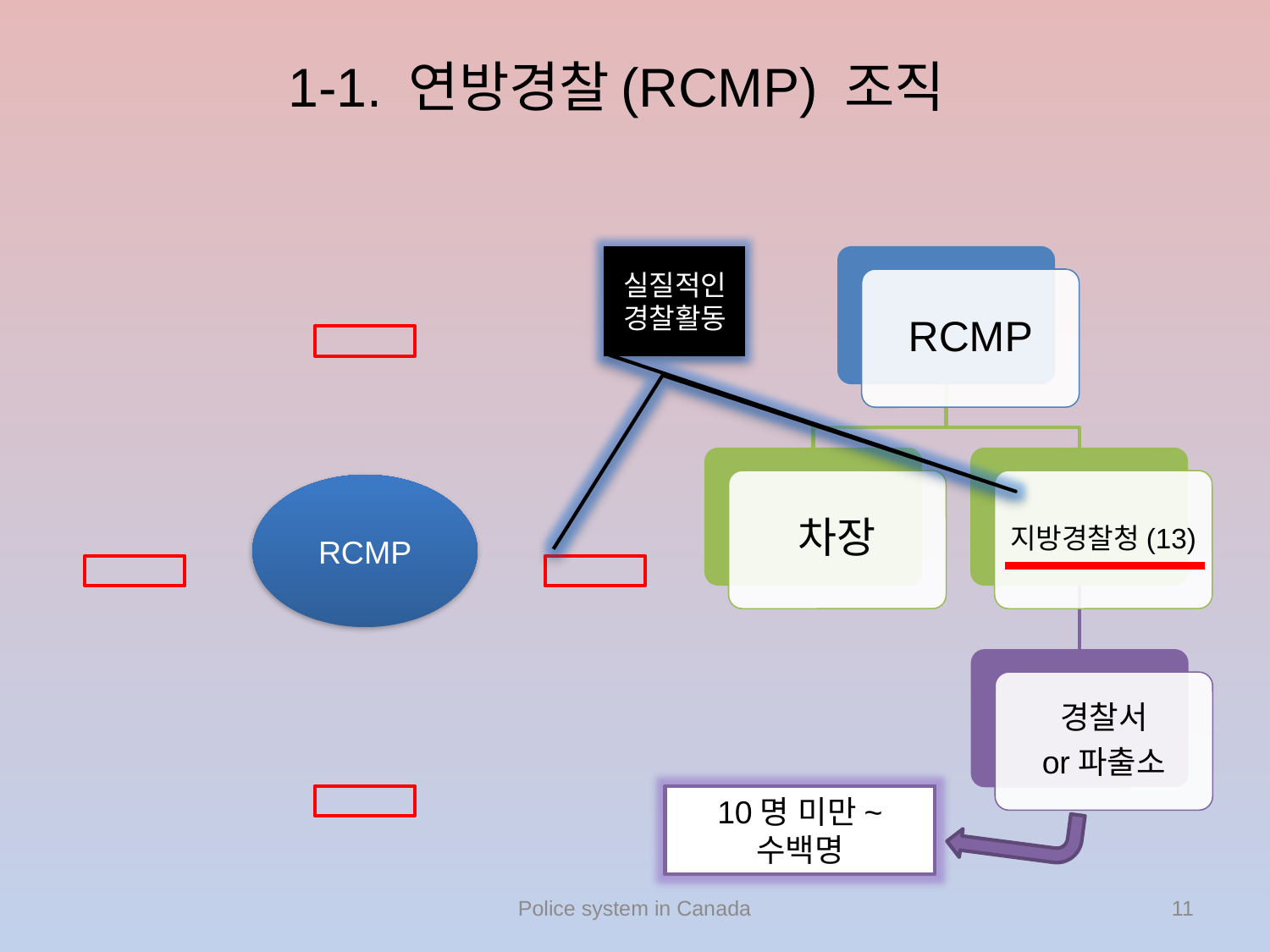

# 1-1. 연방경찰(RCMP) 조직
RCMP
차장
지방경찰청
차장
차장
RCMP
차장
지방경찰청(13)
경찰서
or파출소
실질적인 경찰활동

10명 미만~
수백명

Police system in Canada
11